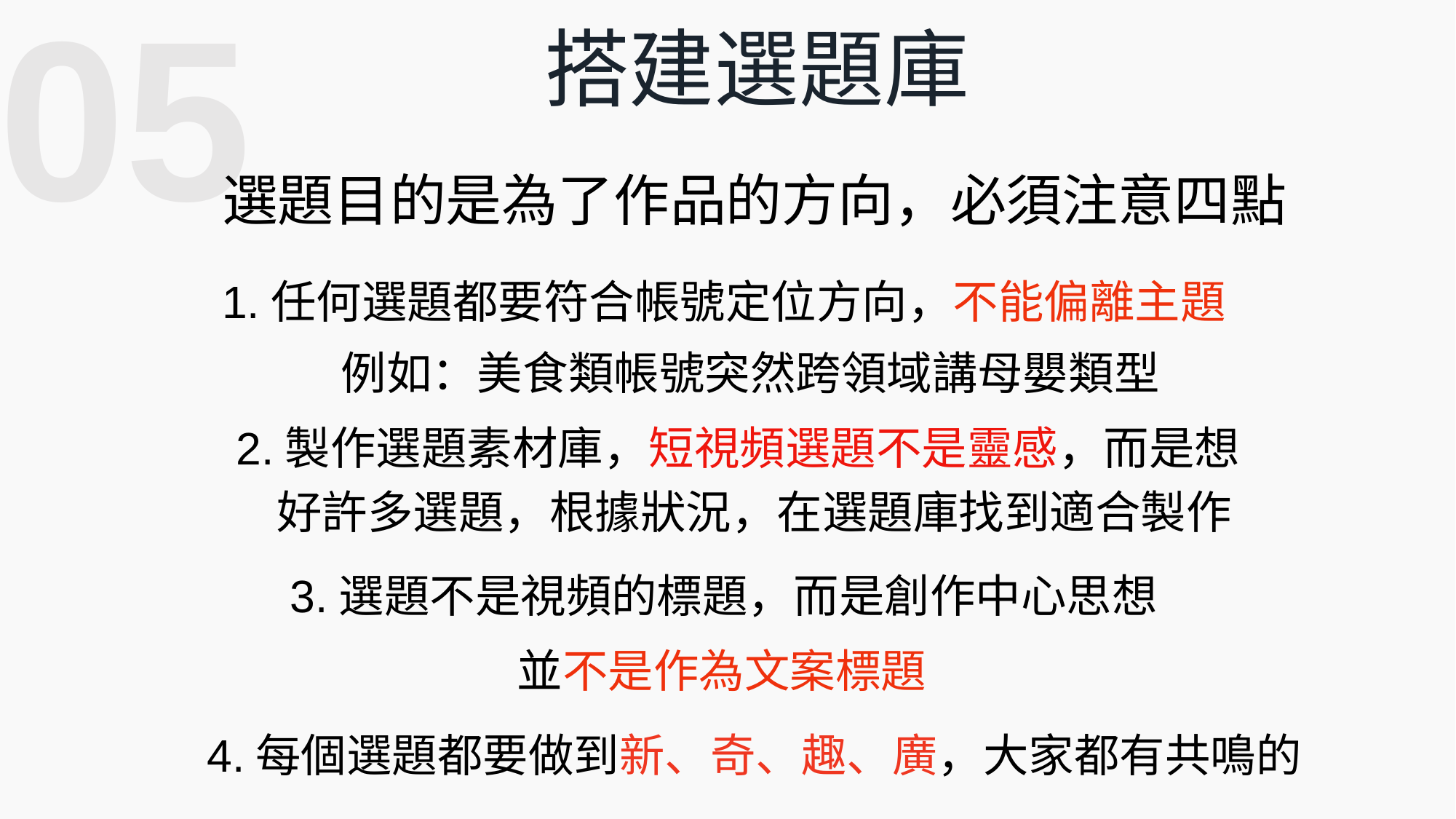

05
搭建選題庫
45
選題目的是為了作品的方向，必須注意四點
1.任何選題都要符合帳號定位方向，不能偏離主題
例如：美食類帳號突然跨領域講母嬰類型
2.製作選題素材庫，短視頻選題不是靈感，而是想
好許多選題，根據狀況，在選題庫找到適合製作
3.選題不是視頻的標題，而是創作中心思想
並不是作為文案標題
4.每個選題都要做到新、奇、趣、廣，大家都有共鳴的
、